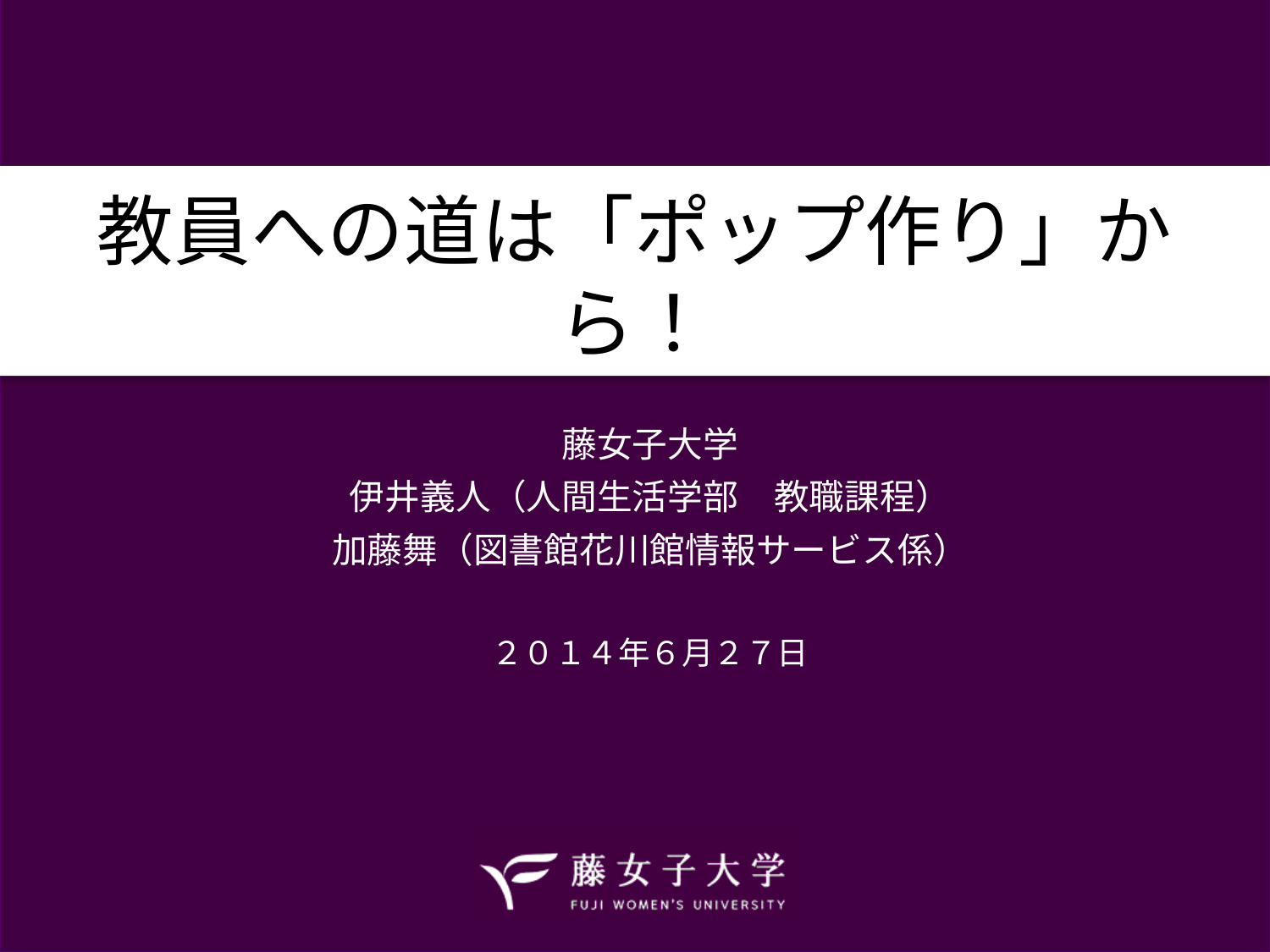

# 教員への道は「ポップ作り」から！
藤女子大学
伊井義人（人間生活学部　教職課程）
加藤舞（図書館花川館情報サービス係）

２０１４年６月２７日